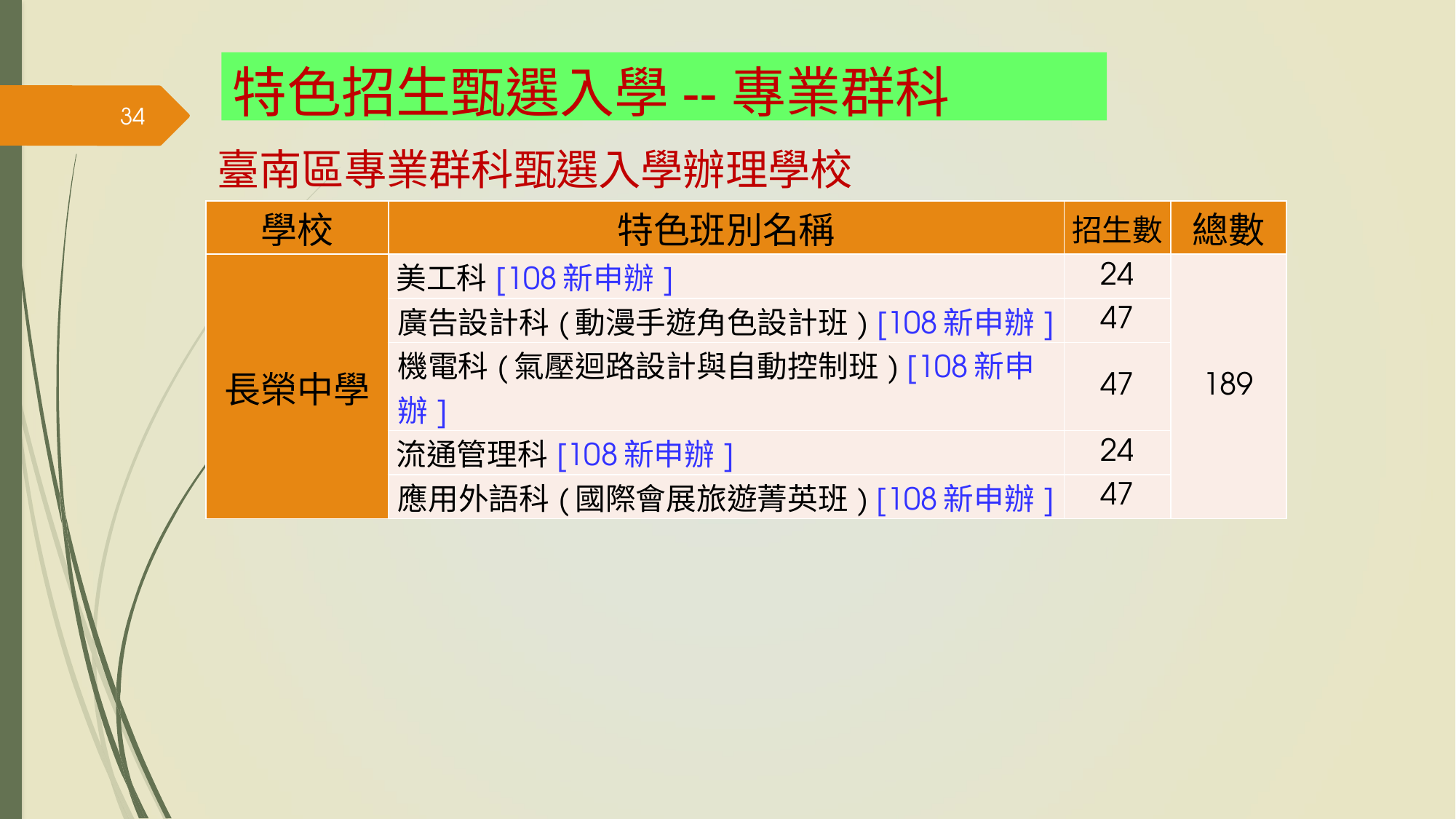

特色招生甄選入學--專業群科
34
# 臺南區專業群科甄選入學辦理學校
| 學校 | 特色班別名稱 | 招生數 | 總數 |
| --- | --- | --- | --- |
| 長榮中學 | 美工科[108新申辦] | 24 | 189 |
|  | 廣告設計科(動漫手遊角色設計班) [108新申辦] | 47 |  |
|  | 機電科(氣壓迴路設計與自動控制班) [108新申辦] | 47 |  |
|  | 流通管理科[108新申辦] | 24 |  |
|  | 應用外語科(國際會展旅遊菁英班) [108新申辦] | 47 |  |